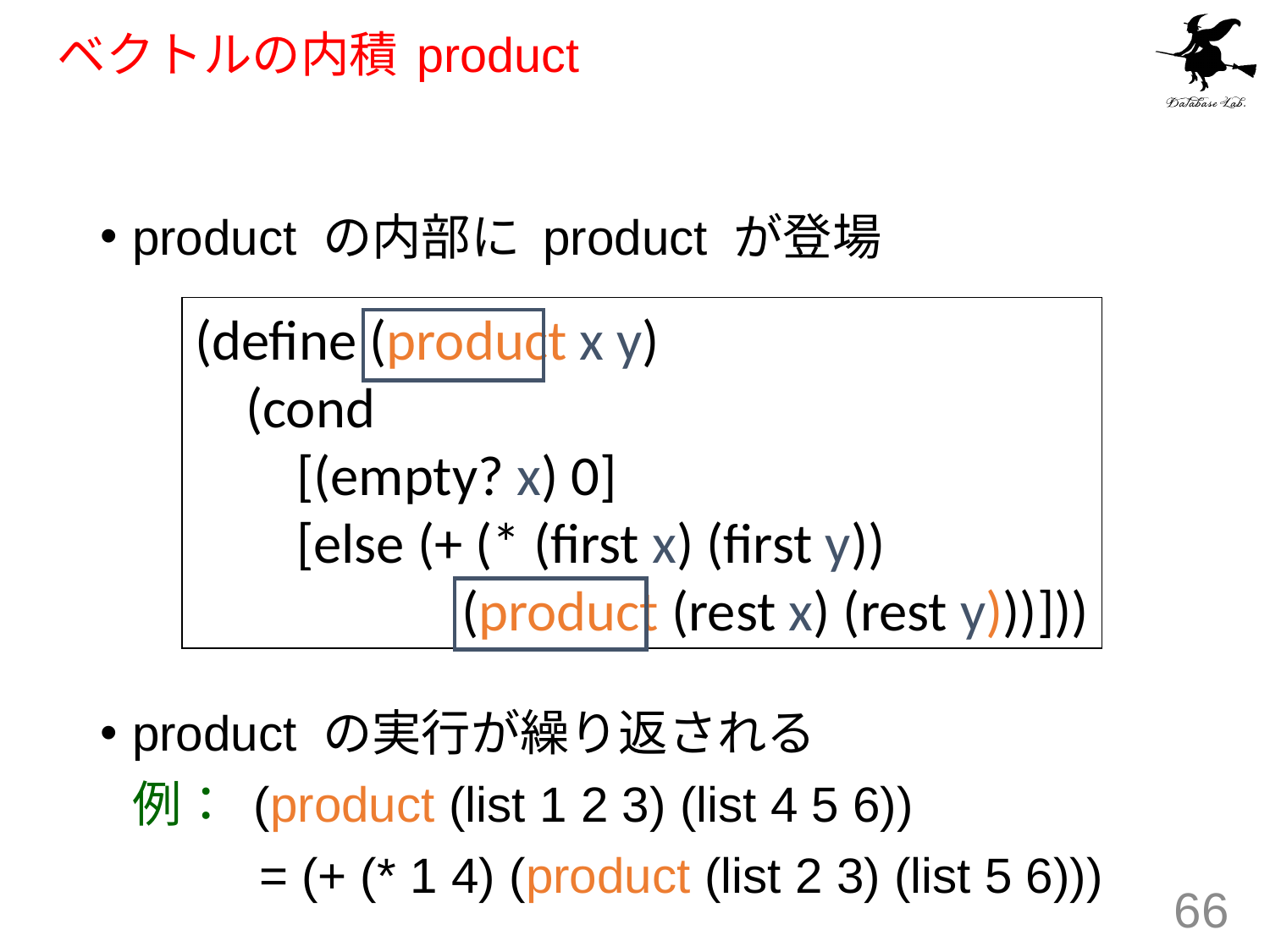

# ベクトルの内積 product
product の内部に product が登場

product の実行が繰り返される
	例： (product (list 1 2 3) (list 4 5 6))
		= (+ (* 1 4) (product (list 2 3) (list 5 6)))
(define (product x y)
    (cond
        [(empty? x) 0]
        [else (+ (* (first x) (first y))
                     (product (rest x) (rest y)))]))

66